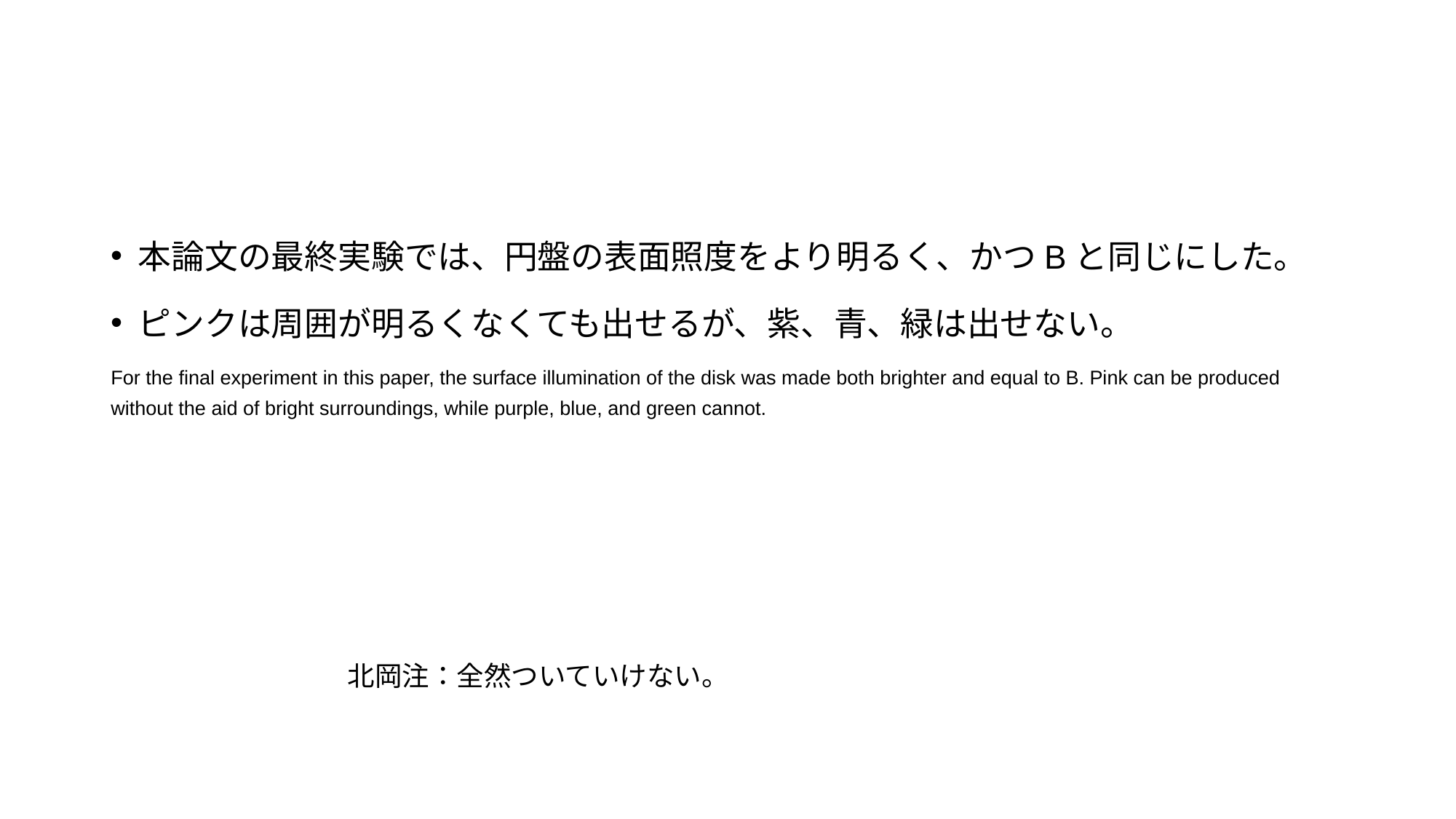

本論文の最終実験では、円盤の表面照度をより明るく、かつBと同じにした。
ピンクは周囲が明るくなくても出せるが、紫、青、緑は出せない。
For the final experiment in this paper, the surface illumination of the disk was made both brighter and equal to B. Pink can be produced without the aid of bright surroundings, while purple, blue, and green cannot.
北岡注：全然ついていけない。